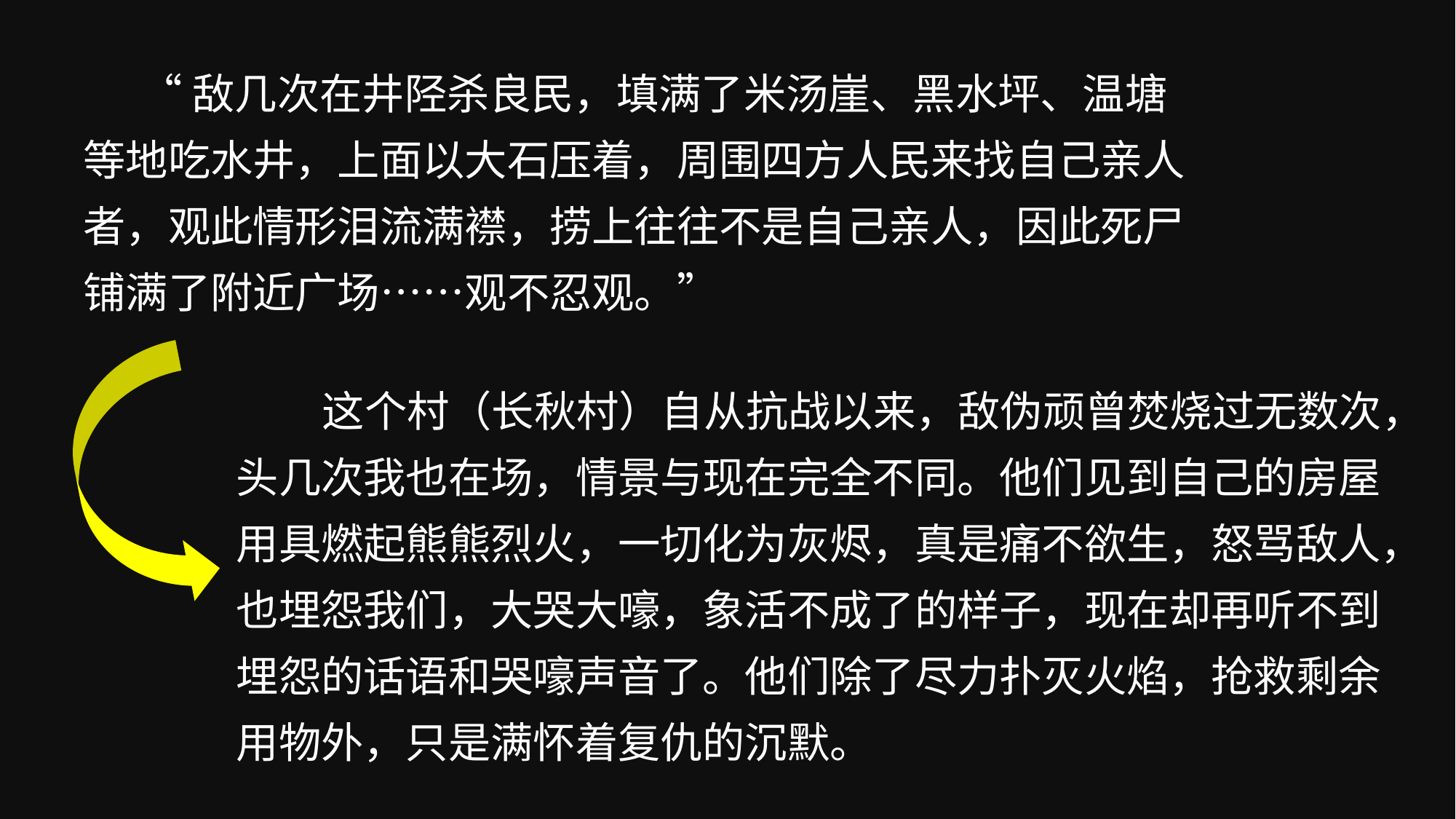

“敌几次在井陉杀良民，填满了米汤崖、黑水坪、温塘等地吃水井，上面以大石压着，周围四方人民来找自己亲人者，观此情形泪流满襟，捞上往往不是自己亲人，因此死尸铺满了附近广场……观不忍观。”

        这个村（长秋村）自从抗战以来，敌伪顽曾焚烧过无数次，头几次我也在场，情景与现在完全不同。他们见到自己的房屋用具燃起熊熊烈火，一切化为灰烬，真是痛不欲生，怒骂敌人，也埋怨我们，大哭大嚎，象活不成了的样子，现在却再听不到埋怨的话语和哭嚎声音了。他们除了尽力扑灭火焰，抢救剩余用物外，只是满怀着复仇的沉默。